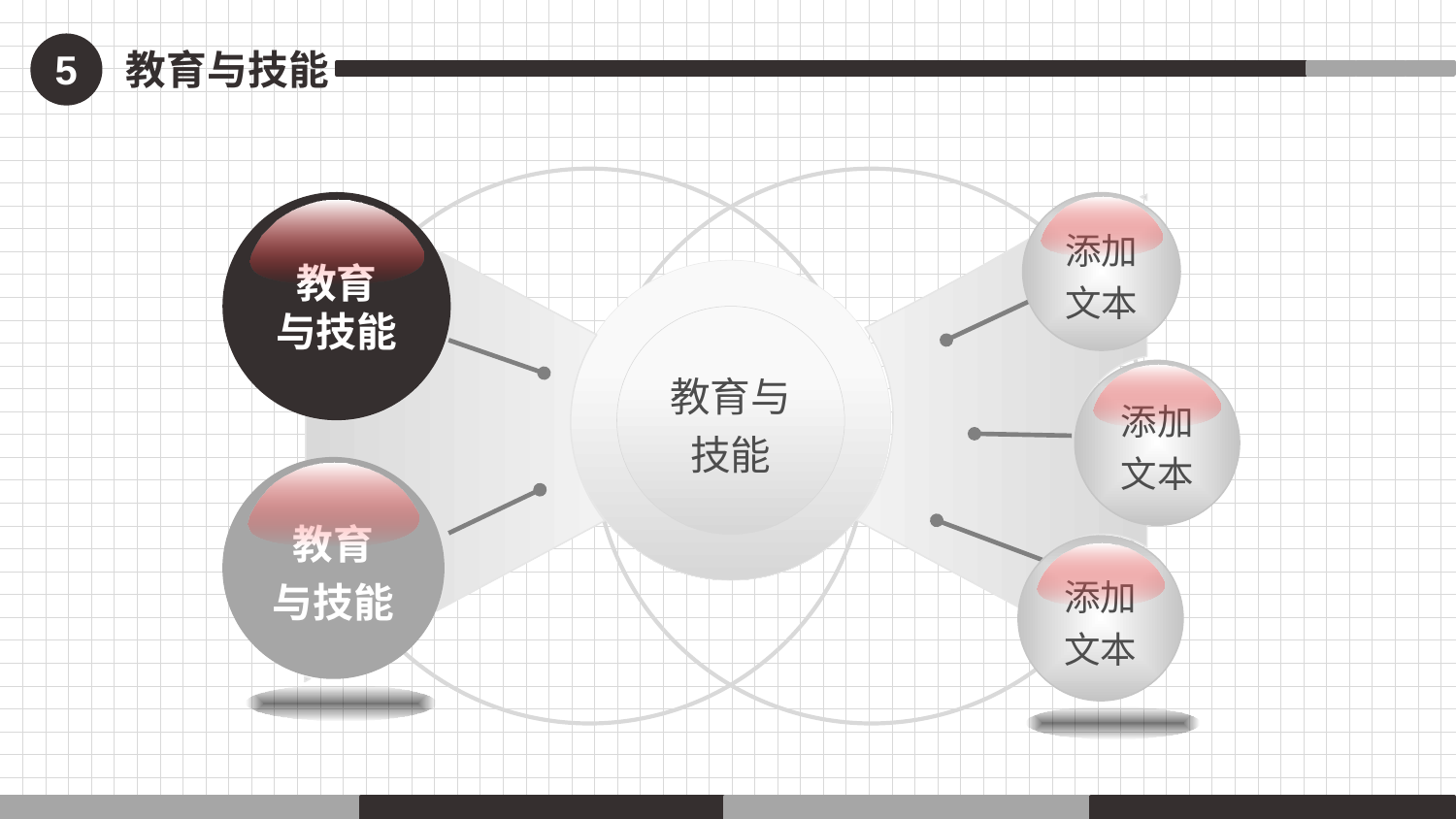

5
教育与技能

添加文本

教育
与技能

教育与技能
添加文本

教育
与技能

添加文本